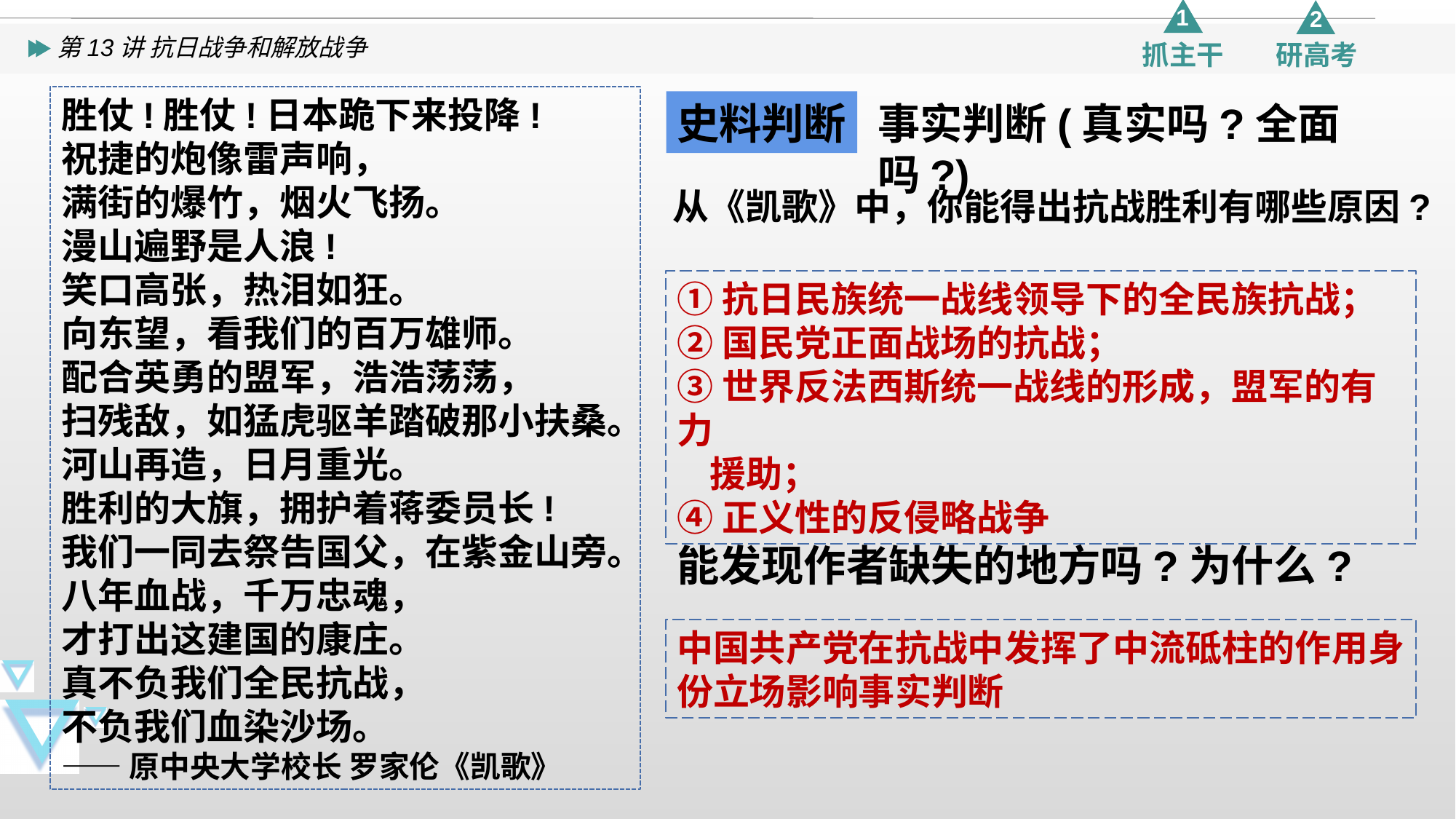

胜仗!胜仗!日本跪下来投降!
祝捷的炮像雷声响，
满街的爆竹，烟火飞扬。
漫山遍野是人浪!
笑口高张，热泪如狂。
向东望，看我们的百万雄师。
配合英勇的盟军，浩浩荡荡，
扫残敌，如猛虎驱羊踏破那小扶桑。
河山再造，日月重光。
胜利的大旗，拥护着蒋委员长!
我们一同去祭告国父，在紫金山旁。
八年血战，千万忠魂，
才打出这建国的康庄。
真不负我们全民抗战，
不负我们血染沙场。
——原中央大学校长 罗家伦《凯歌》
史料判断
事实判断(真实吗?全面吗?)
从《凯歌》中，你能得出抗战胜利有哪些原因?
①抗日民族统一战线领导下的全民族抗战；
②国民党正面战场的抗战；
③世界反法西斯统一战线的形成，盟军的有力
   援助；
④正义性的反侵略战争
能发现作者缺失的地方吗?为什么?
中国共产党在抗战中发挥了中流砥柱的作用身份立场影响事实判断